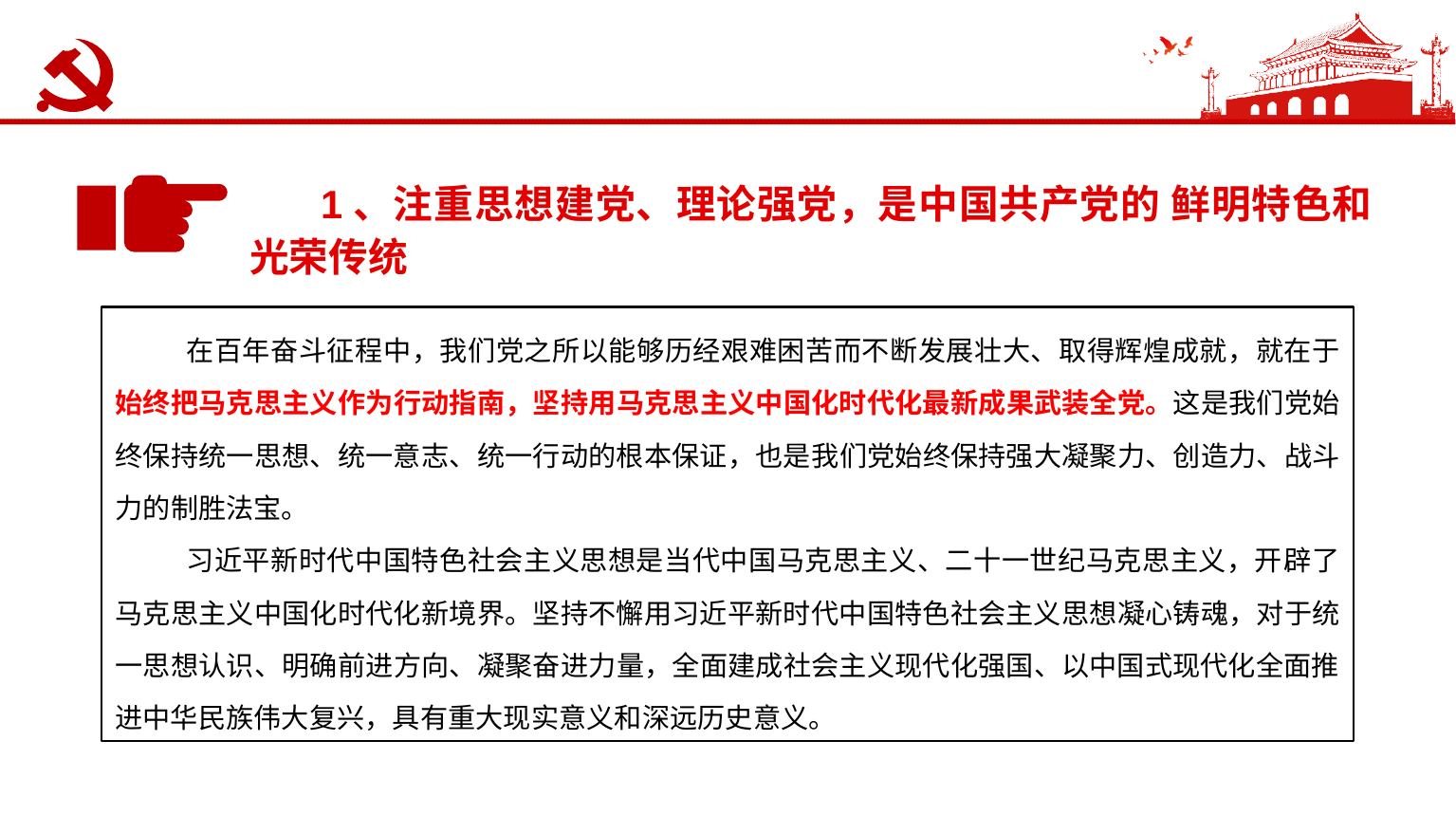

新提法
1、注重思想建党、理论强党，是中国共产党的 鲜明特色和光荣传统

在百年奋斗征程中，我们党之所以能够历经艰难困苦而不断发展壮大、取得辉煌成就，就在于始终把马克思主义作为行动指南，坚持用马克思主义中国化时代化最新成果武装全党。这是我们党始终保持统一思想、统一意志、统一行动的根本保证，也是我们党始终保持强大凝聚力、创造力、战斗力的制胜法宝。
习近平新时代中国特色社会主义思想是当代中国马克思主义、二十一世纪马克思主义，开辟了马克思主义中国化时代化新境界。坚持不懈用习近平新时代中国特色社会主义思想凝心铸魂，对于统一思想认识、明确前进方向、凝聚奋进力量，全面建成社会主义现代化强国、以中国式现代化全面推进中华民族伟大复兴，具有重大现实意义和深远历史意义。